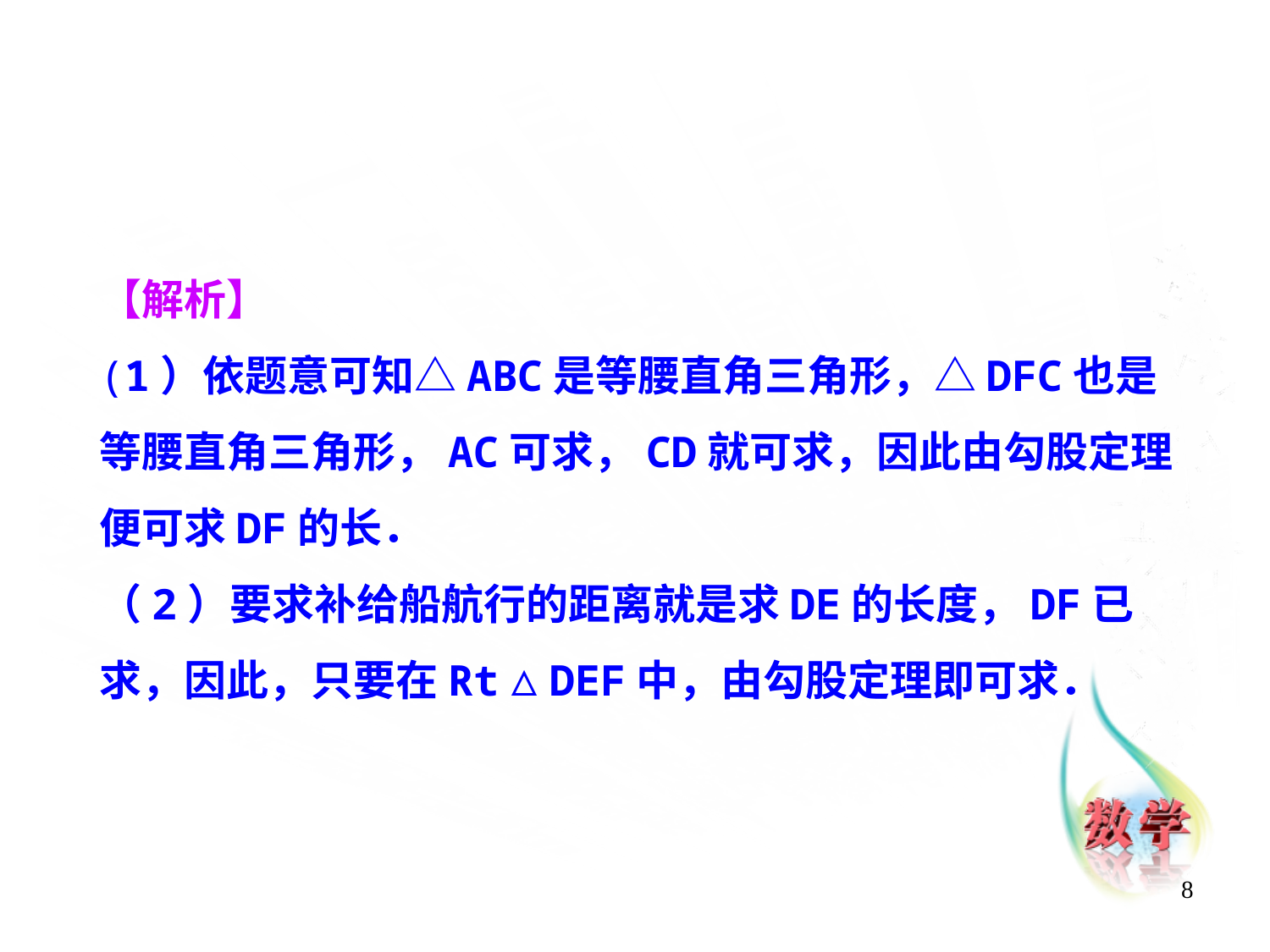

【解析】
(1）依题意可知△ABC是等腰直角三角形，△DFC也是等腰直角三角形，AC可求，CD就可求，因此由勾股定理便可求DF的长．
（2）要求补给船航行的距离就是求DE的长度，DF已求，因此，只要在Rt△DEF中，由勾股定理即可求．
8